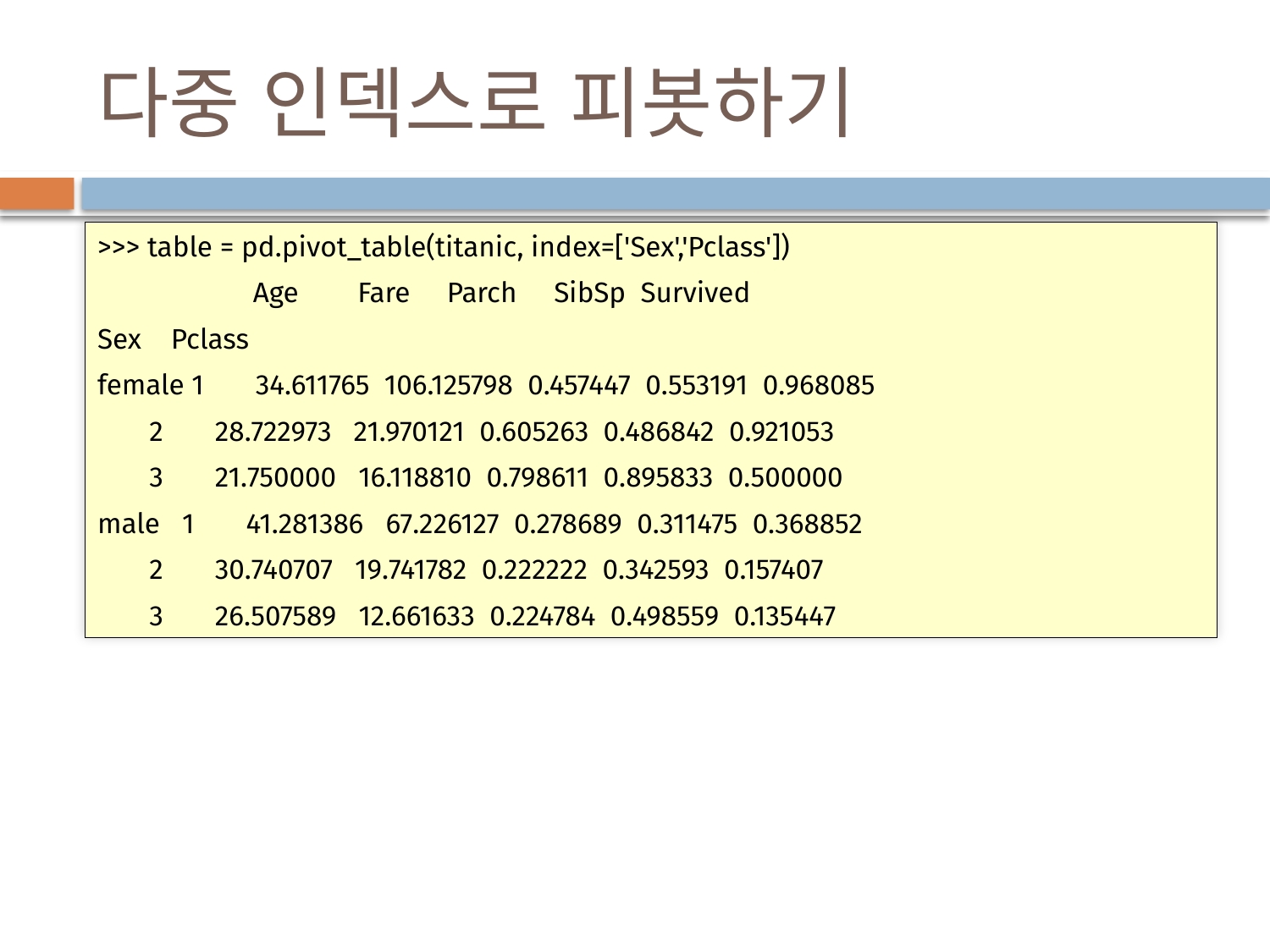

# 다중 인덱스로 피봇하기

>>> table = pd.pivot_table(titanic, index=['Sex','Pclass'])
                     Age        Fare     Parch     SibSp  Survived
Sex    Pclass
female 1       34.611765  106.125798  0.457447  0.553191  0.968085
       2       28.722973   21.970121  0.605263  0.486842  0.921053
       3       21.750000   16.118810  0.798611  0.895833  0.500000
male   1       41.281386   67.226127  0.278689  0.311475  0.368852
       2       30.740707   19.741782  0.222222  0.342593  0.157407
       3       26.507589   12.661633  0.224784  0.498559  0.135447